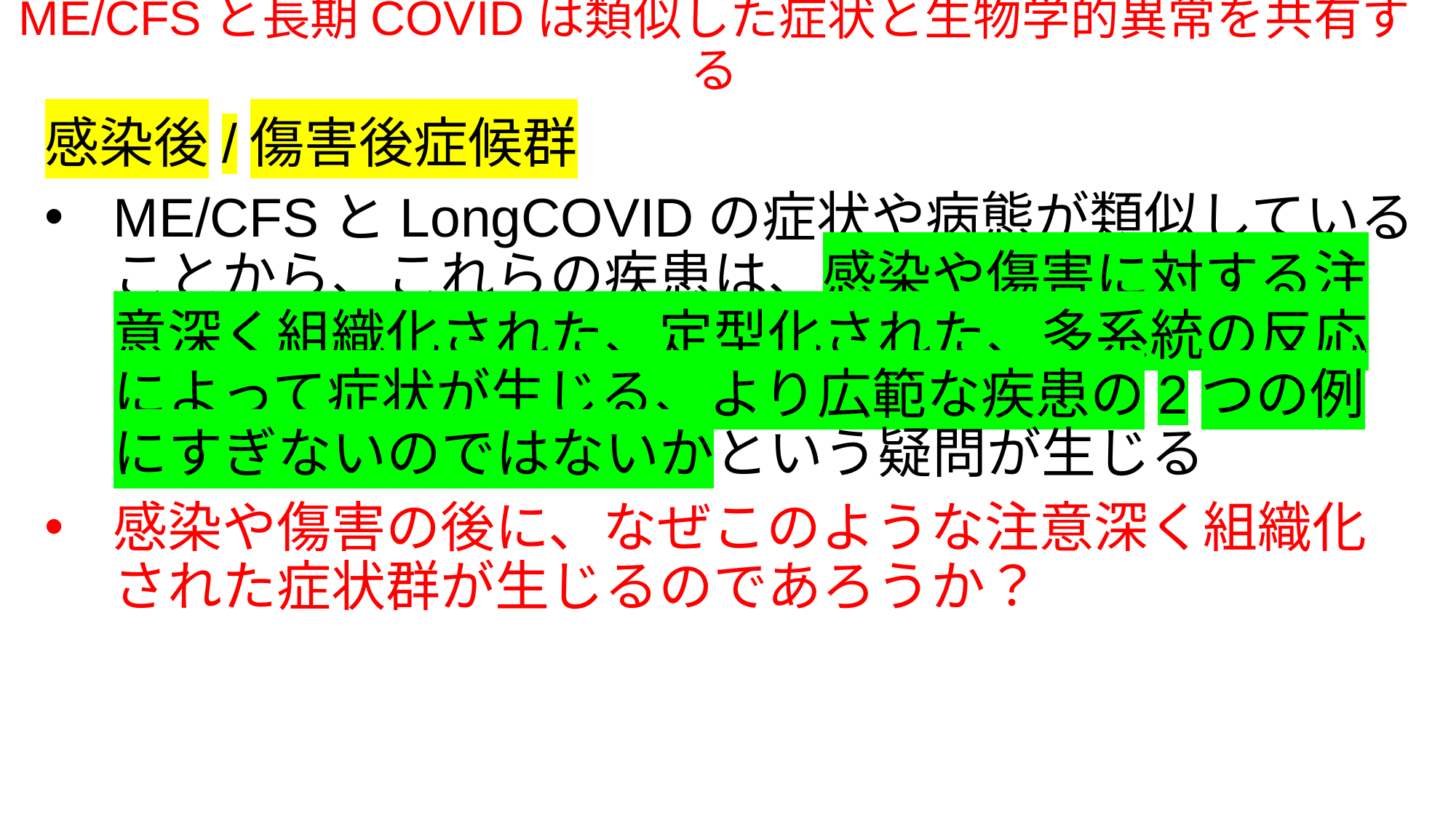

# ME/CFSと長期COVIDは類似した症状と生物学的異常を共有する
感染後/傷害後症候群
ME/CFSとLongCOVIDの症状や病態が類似していることから、これらの疾患は、感染や傷害に対する注意深く組織化された、定型化された、多系統の反応によって症状が生じる、より広範な疾患の2つの例にすぎないのではないかという疑問が生じる
感染や傷害の後に、なぜこのような注意深く組織化された症状群が生じるのであろうか？